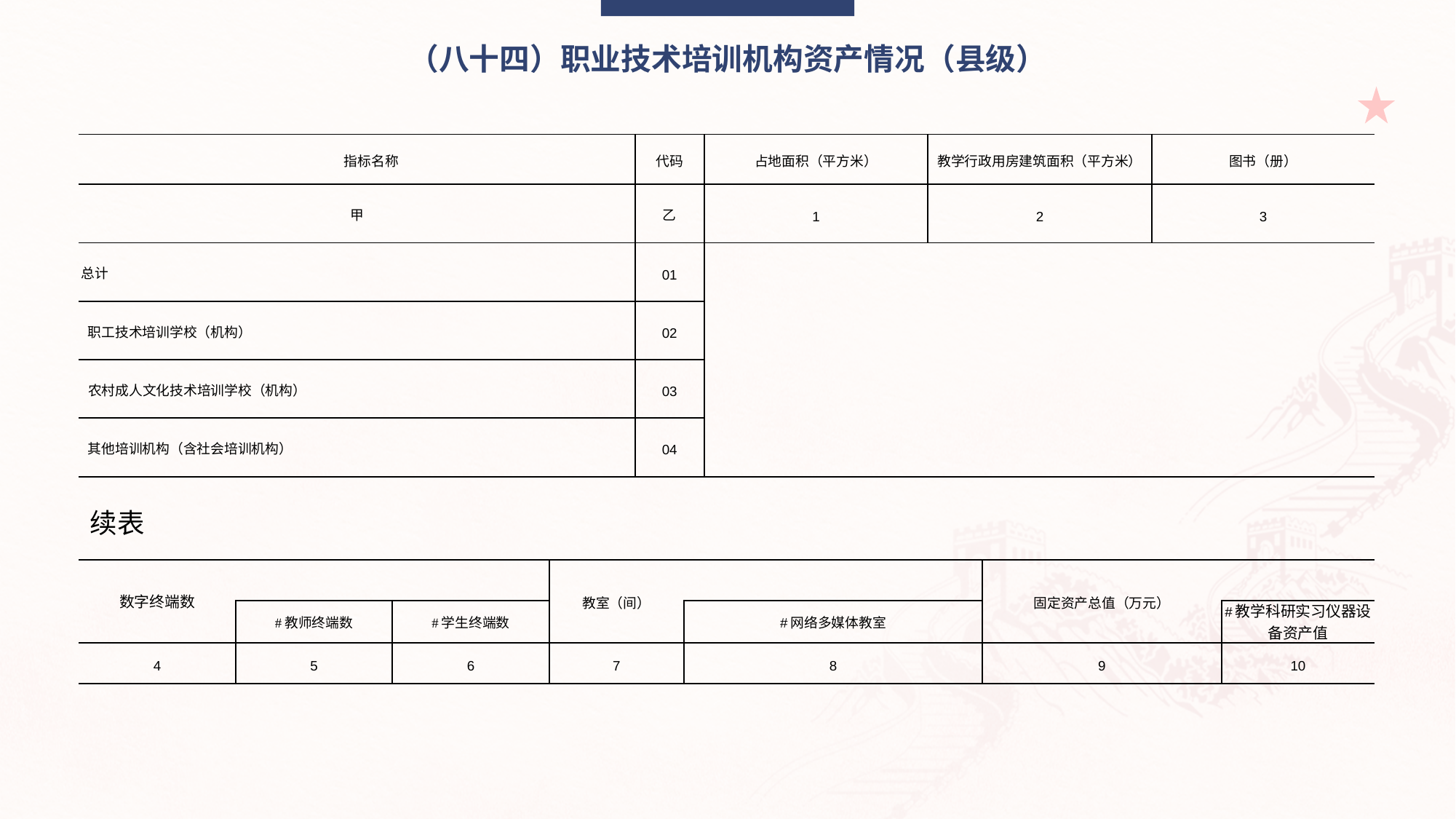

（八十四）职业技术培训机构资产情况（县级）
| 指标名称 | 代码 | 占地面积（平方米） | 教学行政用房建筑面积（平方米） | 图书（册） |
| --- | --- | --- | --- | --- |
| 甲 | 乙 | 1 | 2 | 3 |
| 总计 | 01 |  |  |  |
| 职工技术培训学校（机构） | 02 |  |  |  |
| 农村成人文化技术培训学校（机构） | 03 |  |  |  |
| 其他培训机构（含社会培训机构） | 04 |  |  |  |
续表
| 数字终端数 |  |  | 教室（间） |  | 固定资产总值（万元） |  |
| --- | --- | --- | --- | --- | --- | --- |
|  | #教师终端数 | #学生终端数 |  | #网络多媒体教室 |  | #教学科研实习仪器设备资产值 |
| 4 | 5 | 6 | 7 | 8 | 9 | 10 |